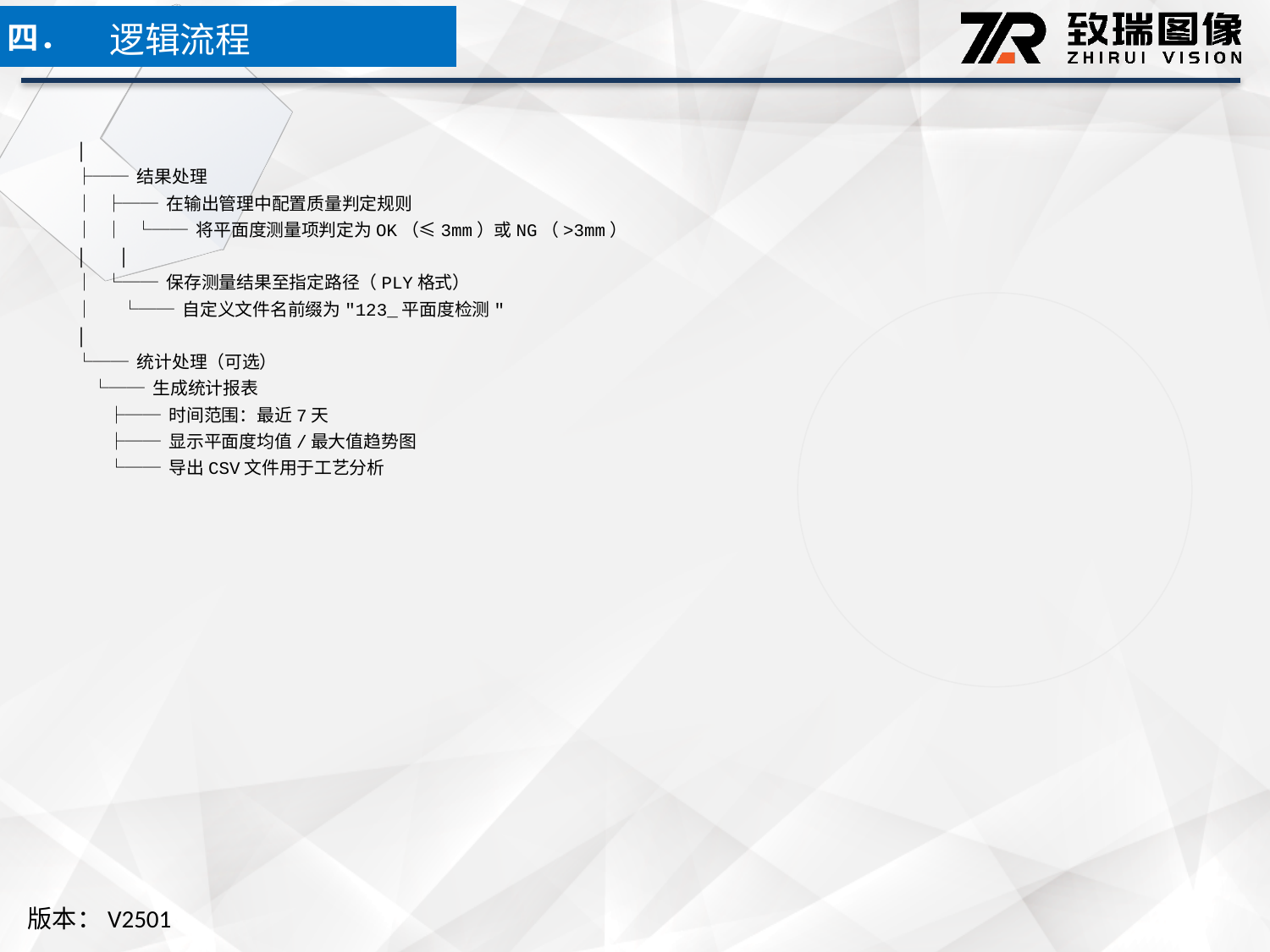

逻辑流程
四．

│
├── 结果处理
│   ├── 在输出管理中配置质量判定规则
│   │   └── 将平面度测量项判定为OK（≤3mm）或NG（>3mm）
│   │
│   └── 保存测量结果至指定路径（PLY格式）
│       └── 自定义文件名前缀为"123_平面度检测"
│
└── 统计处理（可选）
    └── 生成统计报表
        ├── 时间范围：最近7天
        ├── 显示平面度均值/最大值趋势图
        └── 导出CSV文件用于工艺分析